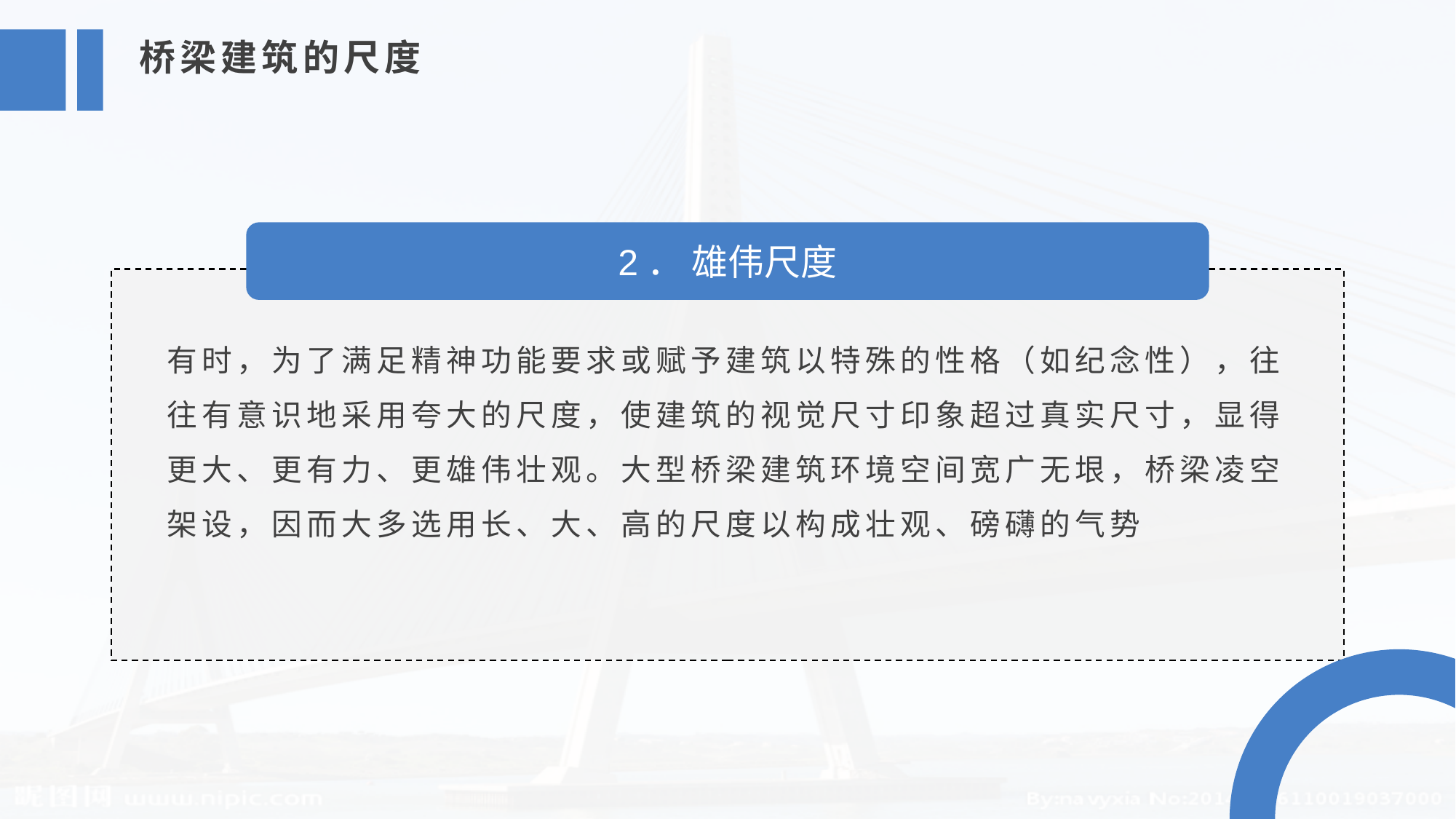

桥梁建筑的尺度
2． 雄伟尺度

有时，为了满足精神功能要求或赋予建筑以特殊的性格（如纪念性），往往有意识地采用夸大的尺度，使建筑的视觉尺寸印象超过真实尺寸，显得更大、更有力、更雄伟壮观。大型桥梁建筑环境空间宽广无垠，桥梁凌空架设，因而大多选用长、大、高的尺度以构成壮观、磅礴的气势